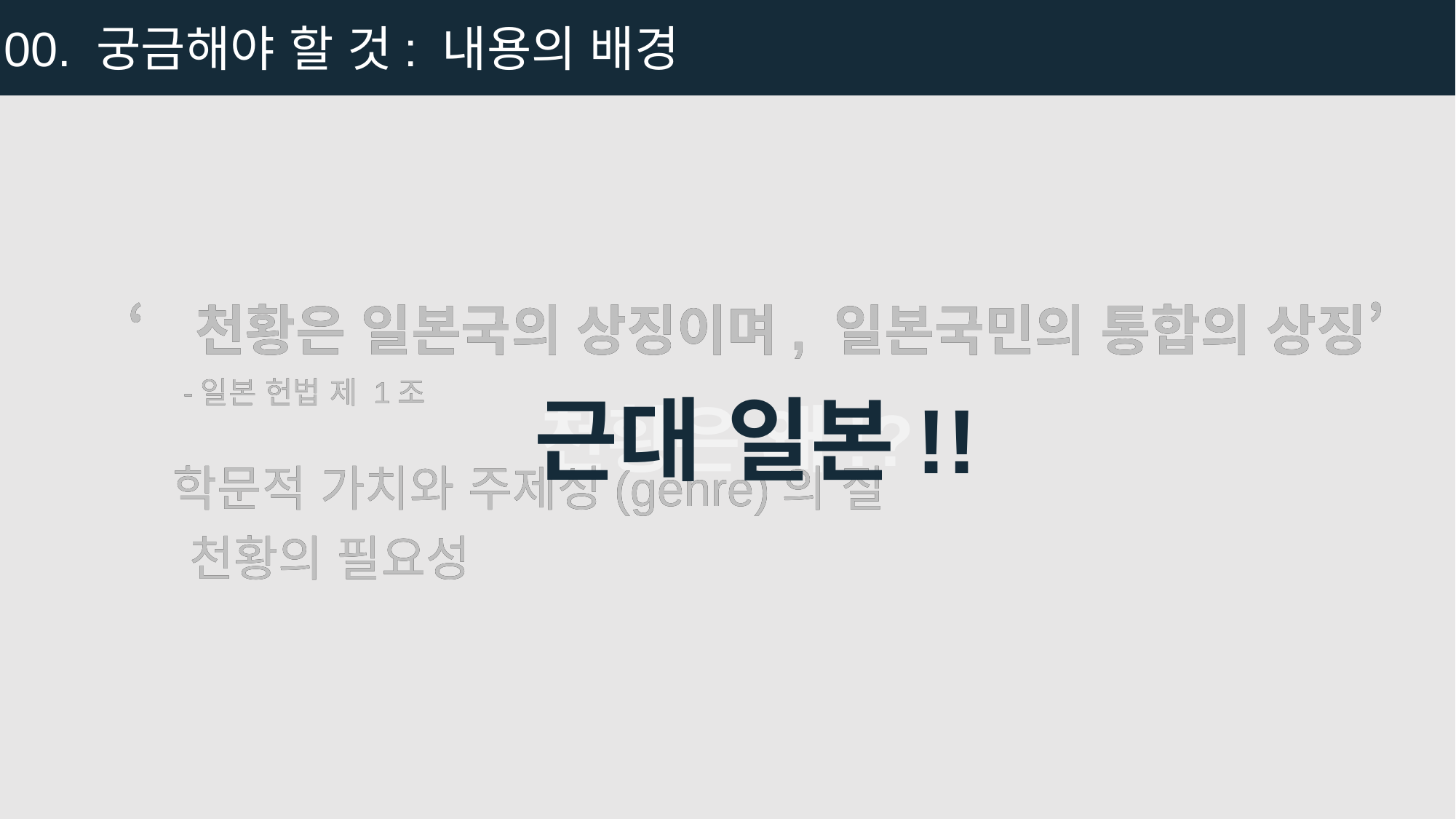

00. 궁금해야 할 것: 내용의 배경
‘천황은 일본국의 상징이며, 일본국민의 통합의 상징’
‘천황은 일본국의 상징이며, 일본국민의 통합의 상징’
-일본 헌법 제 1조
-일본 헌법 제 1조
근대 일본!!
천황은 왜!?
학문적 가치와 주제성(genre)의 질
학문적 가치와 주제성(genre)의 질
천황의 필요성
천황의 필요성